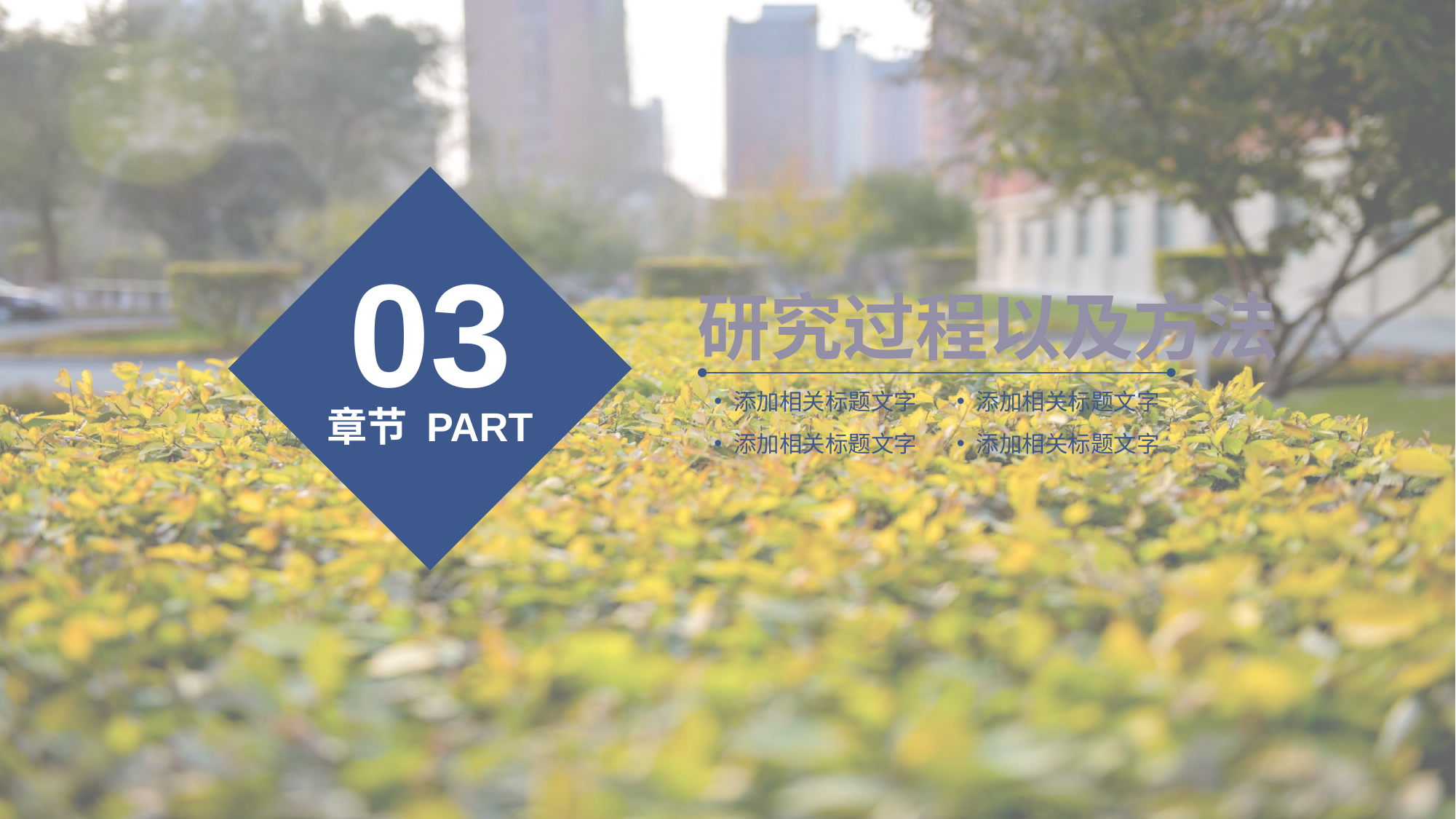

03
研究过程以及方法
添加相关标题文字
添加相关标题文字
章节 PART
添加相关标题文字
添加相关标题文字